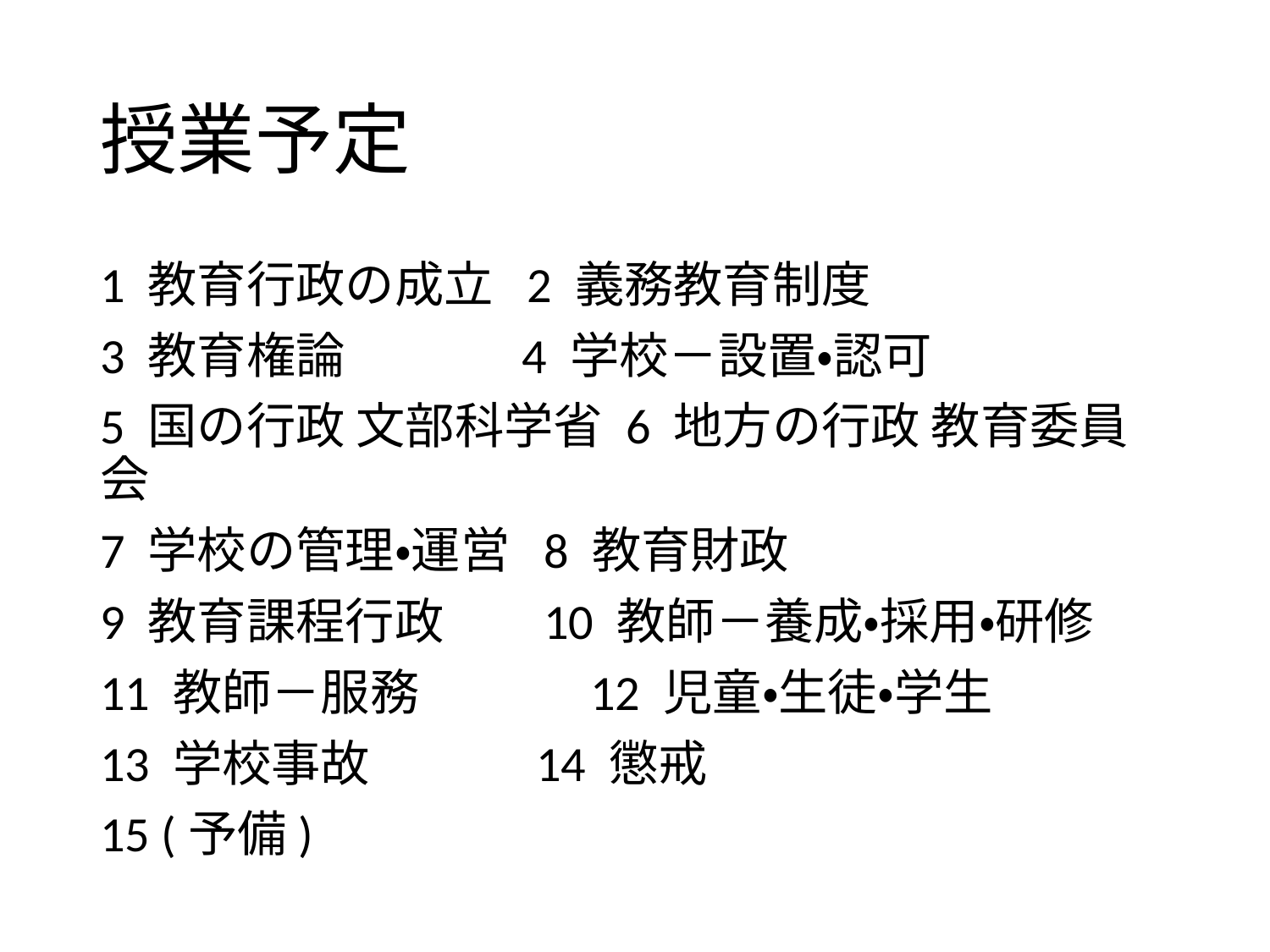

# 授業予定
1 教育行政の成立  2 義務教育制度
3 教育権論               4 学校－設置・認可
5 国の行政 文部科学省 6 地方の行政 教育委員会
7 学校の管理・運営  8 教育財政
9 教育課程行政        10 教師－養成・採用・研修
11 教師－服務　　　 12 児童・生徒・学生
13 学校事故              14 懲戒
15 (予備)